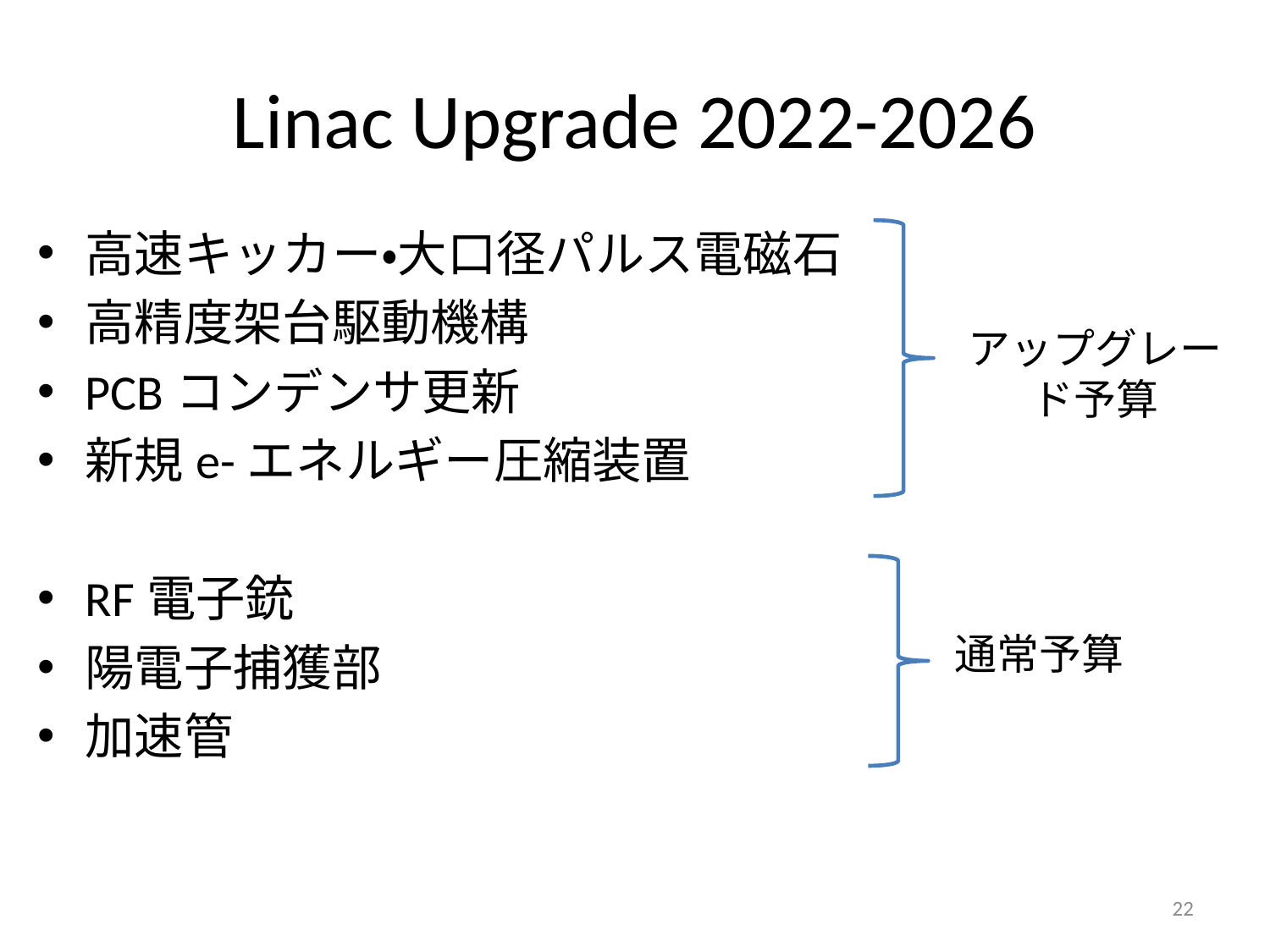

# Linac Upgrade 2022-2026
高速キッカー・大口径パルス電磁石
高精度架台駆動機構
PCBコンデンサ更新
新規e-エネルギー圧縮装置

RF電子銃
陽電子捕獲部
加速管

アップグレード予算

通常予算
22